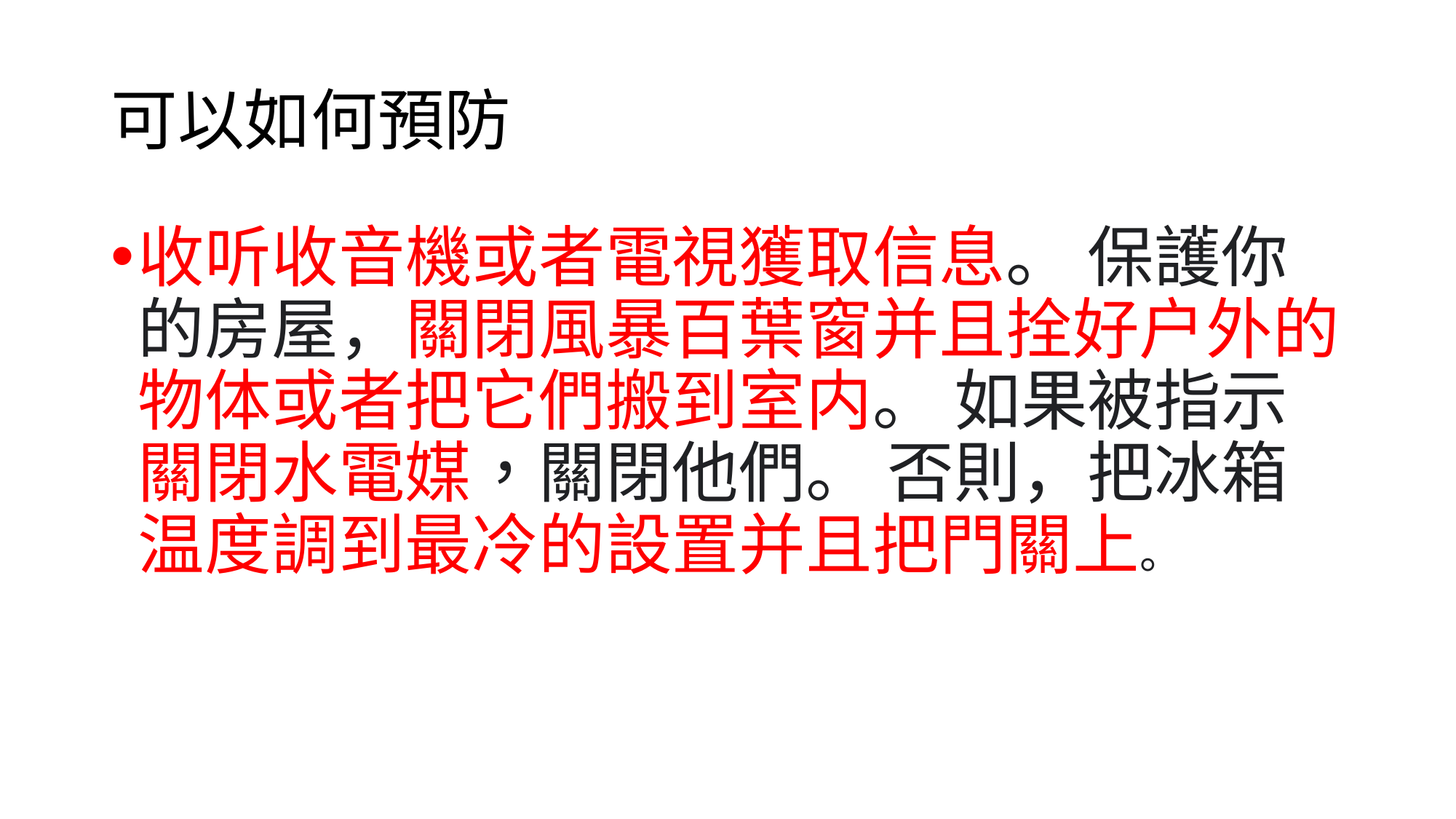

# 可以如何預防
收听收音機或者電視獲取信息。 保護你的房屋，關閉風暴百葉窗并且拴好户外的物体或者把它們搬到室内。 如果被指示關閉水電媒，關閉他們。 否則，把冰箱温度調到最冷的設置并且把門關上。